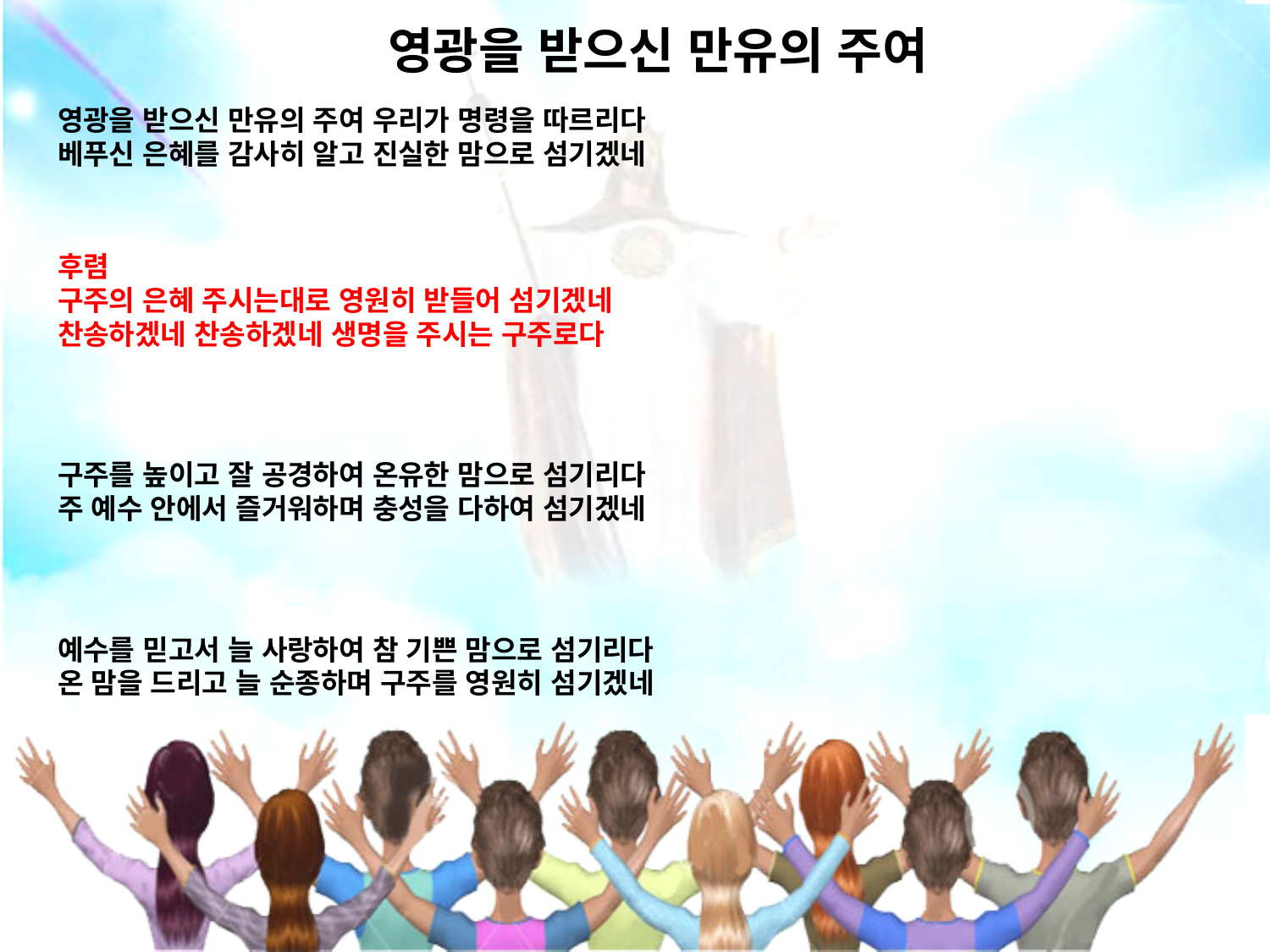

# 영광을 받으신 만유의 주여
영광을 받으신 만유의 주여 우리가 명령을 따르리다
베푸신 은혜를 감사히 알고 진실한 맘으로 섬기겠네

후렴
구주의 은혜 주시는대로 영원히 받들어 섬기겠네
찬송하겠네 찬송하겠네 생명을 주시는 구주로다
구주를 높이고 잘 공경하여 온유한 맘으로 섬기리다
주 예수 안에서 즐거워하며 충성을 다하여 섬기겠네
예수를 믿고서 늘 사랑하여 참 기쁜 맘으로 섬기리다
온 맘을 드리고 늘 순종하며 구주를 영원히 섬기겠네